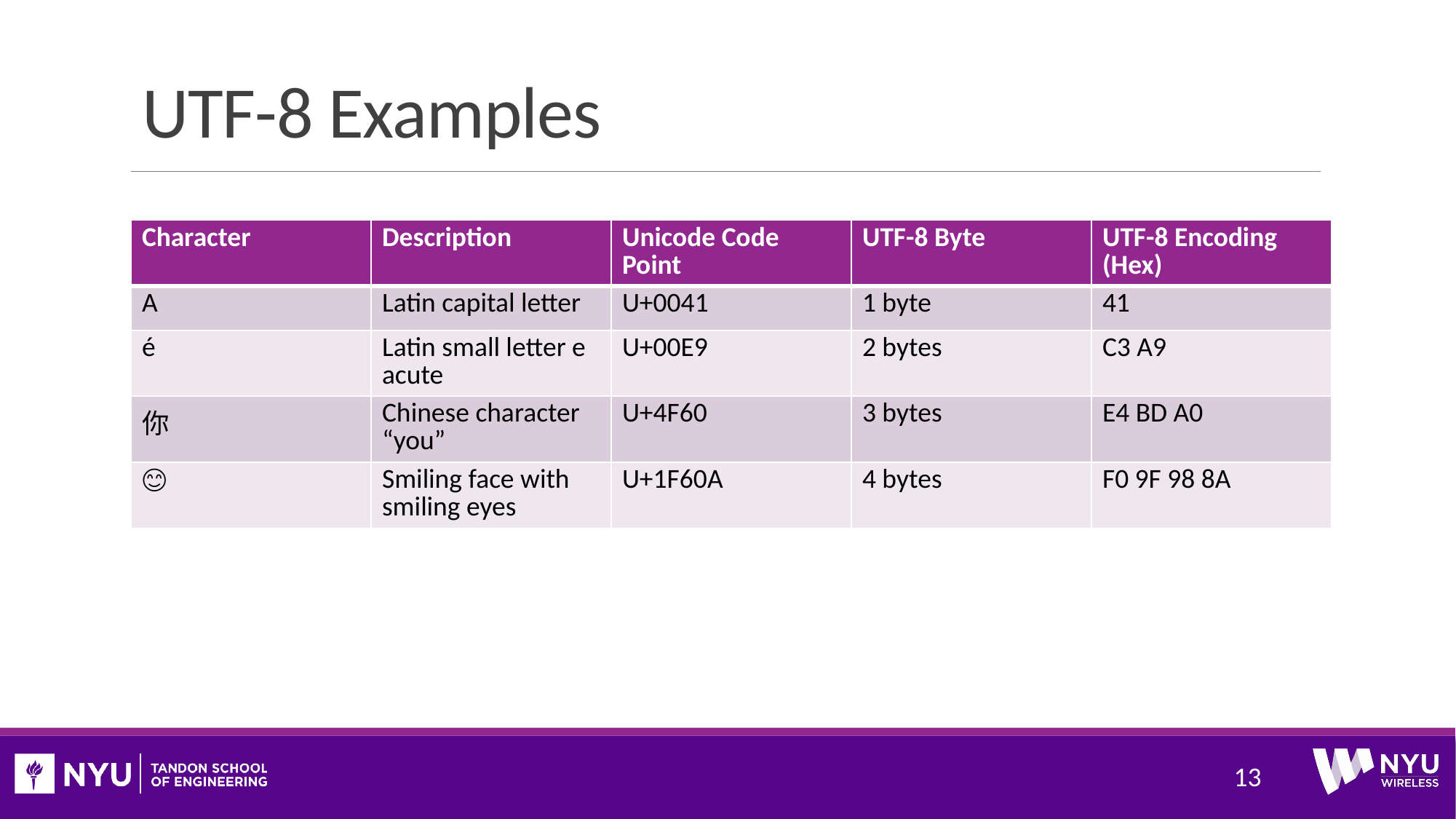

# UTF-8 Examples
| Character | Description | Unicode Code Point | UTF-8 Byte | UTF-8 Encoding (Hex) |
| --- | --- | --- | --- | --- |
| A | Latin capital letter | U+0041 | 1 byte | 41 |
| é | Latin small letter e acute | U+00E9 | 2 bytes | C3 A9 |
| 你 | Chinese character “you” | U+4F60 | 3 bytes | E4 BD A0 |
| 😊 | Smiling face with smiling eyes | U+1F60A | 4 bytes | F0 9F 98 8A |
13